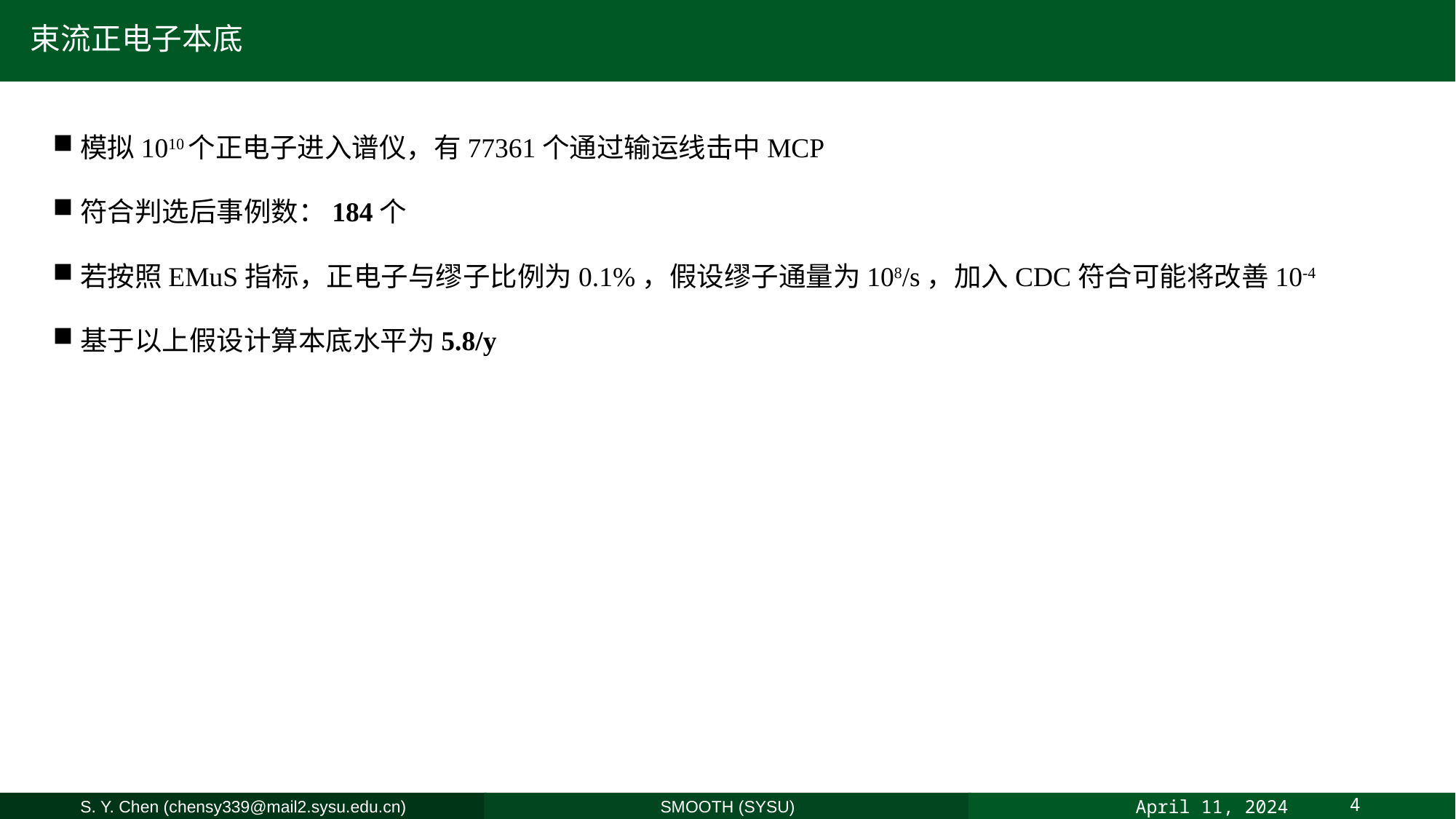

# 束流正电子本底
模拟1010个正电子进入谱仪，有77361个通过输运线击中MCP
符合判选后事例数：184个
若按照EMuS指标，正电子与缪子比例为0.1%，假设缪子通量为108/s，加入CDC符合可能将改善10-4
基于以上假设计算本底水平为5.8/y